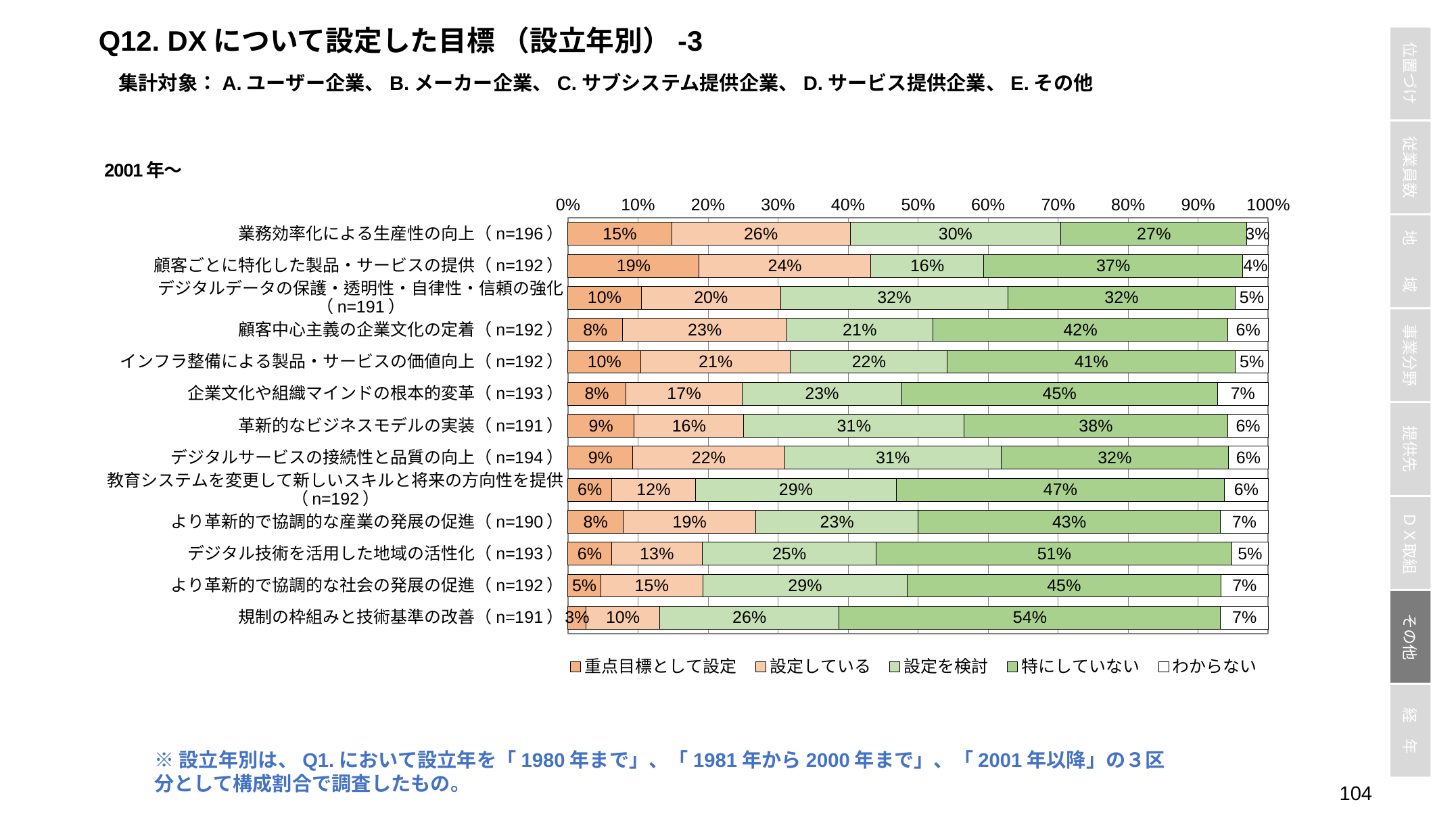

Q12. DXについて設定した目標 （設立年別）-3
集計対象：A.ユーザー企業、B.メーカー企業、C.サブシステム提供企業、D.サービス提供企業、E.その他

### Chart

| Category | 重点目標として設定 | 設定している | 設定を検討 | 特にしていない | わからない |
|---|---|---|---|---|---|
| 業務効率化による生産性の向上（n=196） | 0.14795918367346939 | 0.25510204081632654 | 0.3010204081632653 | 0.2653061224489796 | 0.030612244897959183 |
| 顧客ごとに特化した製品・サービスの提供（n=192） | 0.1875 | 0.24479166666666666 | 0.16145833333333334 | 0.3697916666666667 | 0.036458333333333336 |
| デジタルデータの保護・透明性・自律性・信頼の強化（n=191） | 0.10471204188481675 | 0.19895287958115182 | 0.32460732984293195 | 0.32460732984293195 | 0.04712041884816754 |
| 顧客中心主義の企業文化の定着（n=192） | 0.078125 | 0.234375 | 0.20833333333333334 | 0.421875 | 0.057291666666666664 |
| インフラ整備による製品・サービスの価値向上（n=192） | 0.10416666666666667 | 0.21354166666666666 | 0.22395833333333334 | 0.4114583333333333 | 0.046875 |
| 企業文化や組織マインドの根本的変革（n=193） | 0.08290155440414508 | 0.16580310880829016 | 0.22797927461139897 | 0.45077720207253885 | 0.07253886010362694 |
| 革新的なビジネスモデルの実装（n=191） | 0.09424083769633508 | 0.15706806282722513 | 0.31413612565445026 | 0.3769633507853403 | 0.05759162303664921 |
| デジタルサービスの接続性と品質の向上（n=194） | 0.09278350515463918 | 0.21649484536082475 | 0.30927835051546393 | 0.3247422680412371 | 0.05670103092783505 |
| 教育システムを変更して新しいスキルと将来の方向性を提供（n=192） | 0.0625 | 0.11979166666666667 | 0.2864583333333333 | 0.46875 | 0.0625 |
| より革新的で協調的な産業の発展の促進（n=190） | 0.07894736842105263 | 0.18947368421052632 | 0.23157894736842105 | 0.43157894736842106 | 0.06842105263157895 |
| デジタル技術を活用した地域の活性化（n=193） | 0.06217616580310881 | 0.12953367875647667 | 0.24870466321243523 | 0.5077720207253886 | 0.05181347150259067 |
| より革新的で協調的な社会の発展の促進（n=192） | 0.046875 | 0.14583333333333334 | 0.2916666666666667 | 0.4479166666666667 | 0.06770833333333333 |
| 規制の枠組みと技術基準の改善（n=191） | 0.02617801047120419 | 0.10471204188481675 | 0.25654450261780104 | 0.5445026178010471 | 0.06806282722513089 |
※設立年別は、Q1.において設立年を「1980年まで」、「1981年から2000年まで」、「2001年以降」の３区分として構成割合で調査したもの。
104